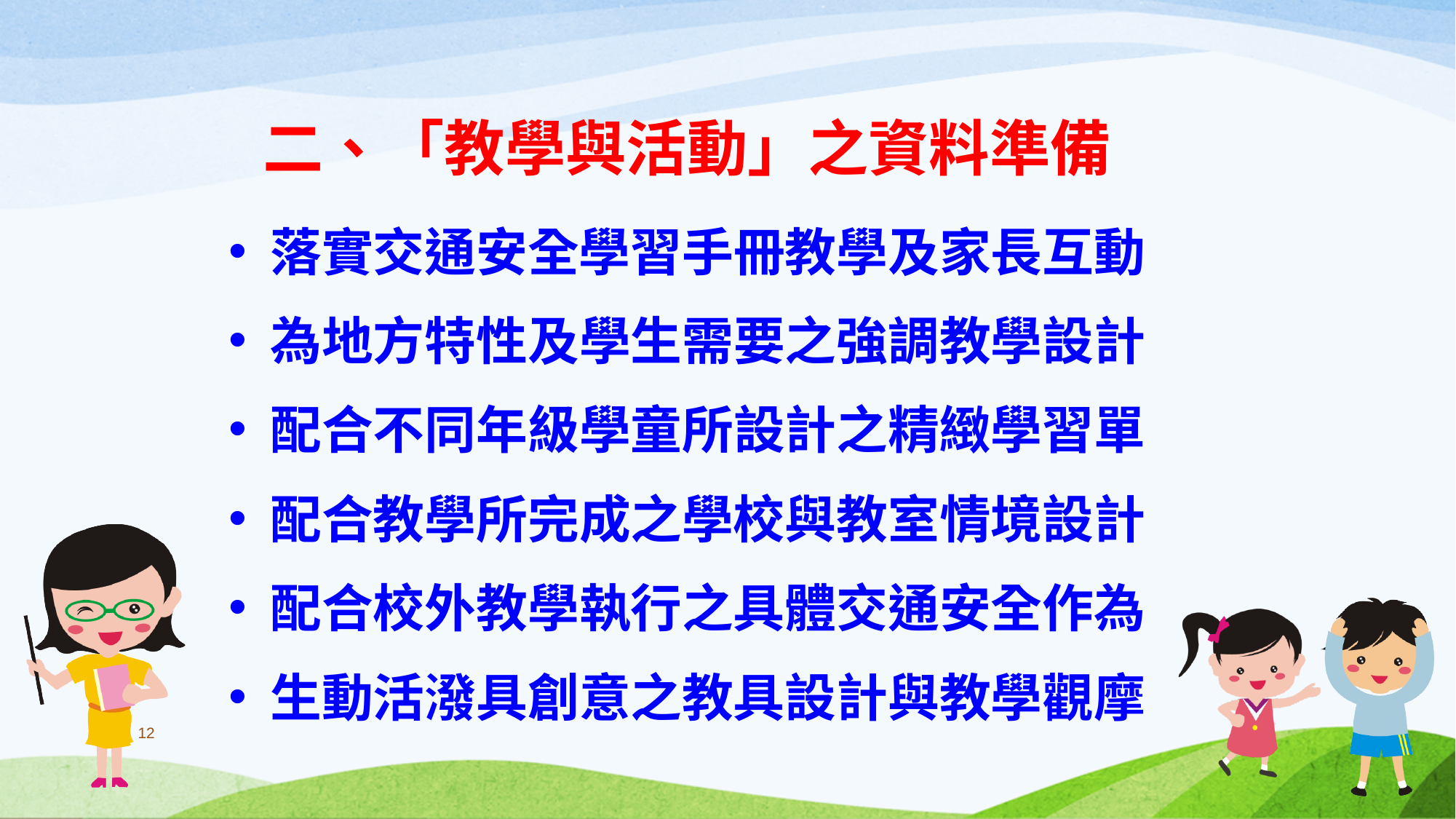

# 二、「教學與活動」之資料準備
落實交通安全學習手冊教學及家長互動
為地方特性及學生需要之強調教學設計
配合不同年級學童所設計之精緻學習單
配合教學所完成之學校與教室情境設計
配合校外教學執行之具體交通安全作為
生動活潑具創意之教具設計與教學觀摩

12